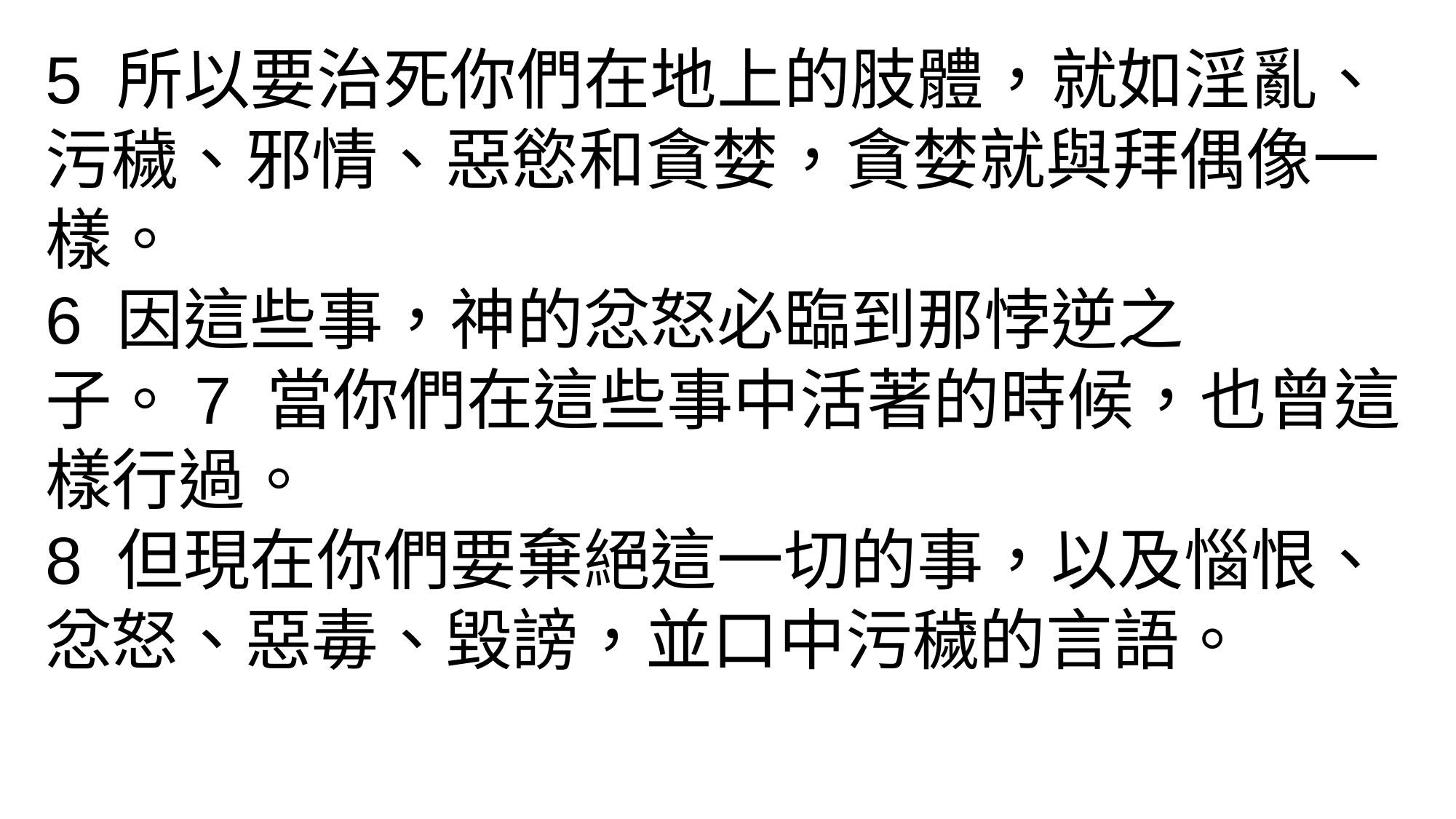

5 所以要治死你們在地上的肢體，就如淫亂、污穢、邪情、惡慾和貪婪，貪婪就與拜偶像一樣。
6 因這些事，神的忿怒必臨到那悖逆之子。7 當你們在這些事中活著的時候，也曾這樣行過。
8 但現在你們要棄絕這一切的事，以及惱恨、忿怒、惡毒、毀謗，並口中污穢的言語。